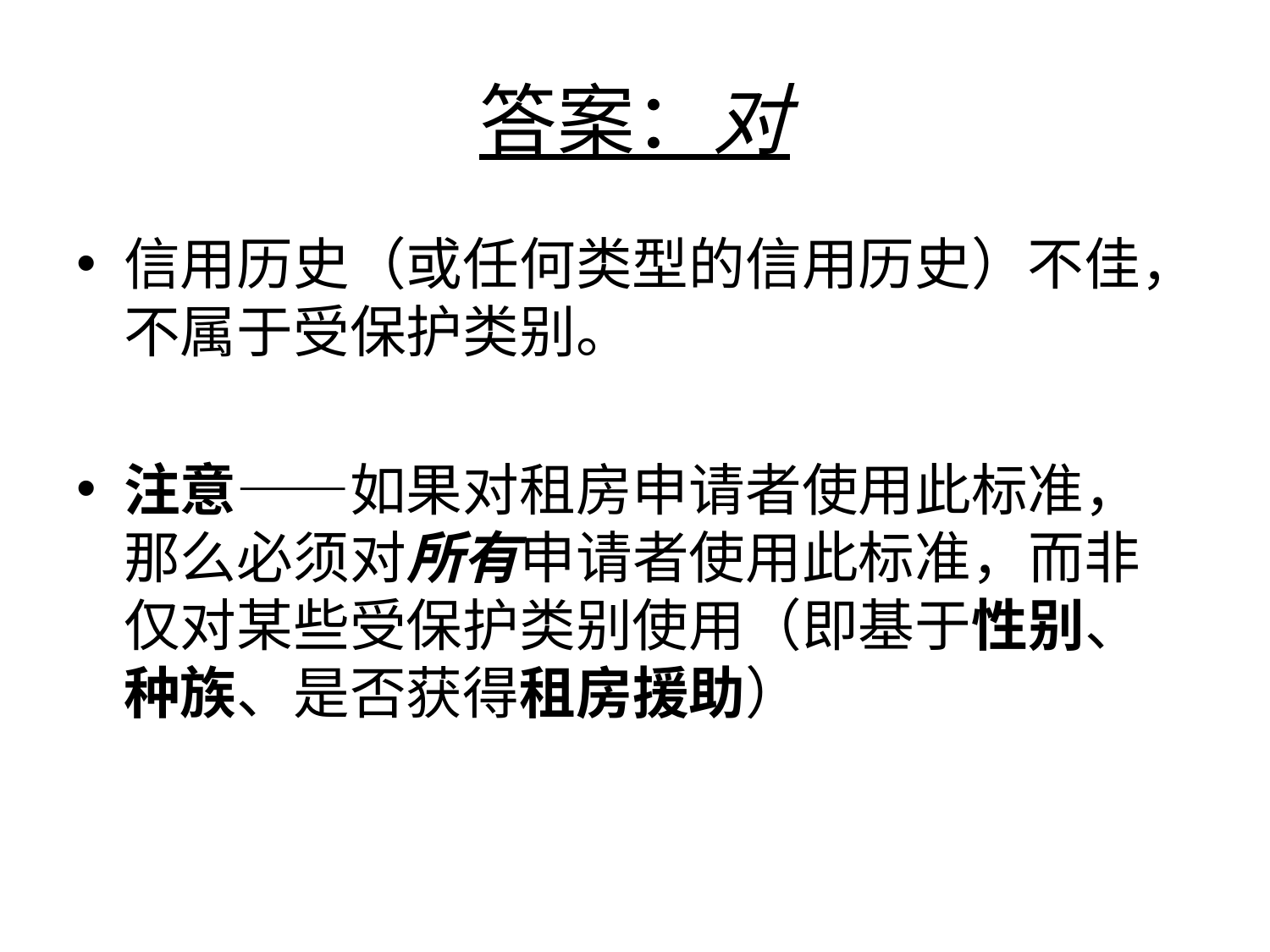

# 答案：对
信用历史（或任何类型的信用历史）不佳，不属于受保护类别。

注意——如果对租房申请者使用此标准，那么必须对所有申请者使用此标准，而非仅对某些受保护类别使用（即基于性别、种族、是否获得租房援助）